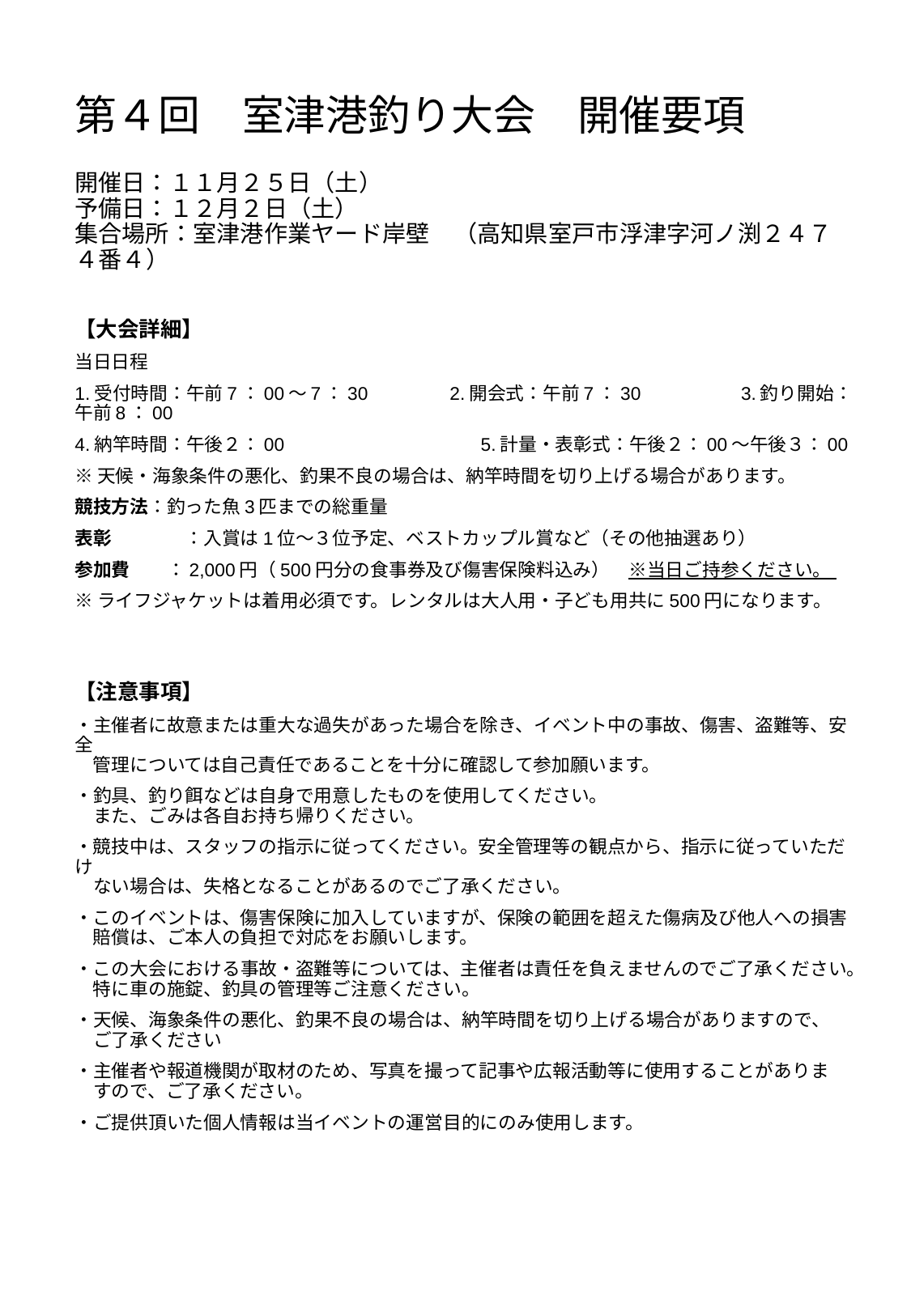

# 第４回　室津港釣り大会　開催要項
開催日：１１月２５日（土）
予備日：１２月２日（土）
集合場所：室津港作業ヤード岸壁　（高知県室戸市浮津字河ノ渕２４７４番４）
【大会詳細】
当日日程
1.受付時間：午前7：00～7：30　　　　2.開会式：午前7：30　　　　　3.釣り開始：午前8：00
4.納竿時間：午後２：00　　　　　　　　　 　5.計量・表彰式：午後２：00～午後３：00
※天候・海象条件の悪化、釣果不良の場合は、納竿時間を切り上げる場合があります。
競技方法：釣った魚3匹までの総重量
表彰　　　　：入賞は1位～３位予定、ベストカップル賞など（その他抽選あり）
参加費　　：2,000円（500円分の食事券及び傷害保険料込み）　※当日ご持参ください。
※ライフジャケットは着用必須です。レンタルは大人用・子ども用共に500円になります。

【注意事項】
・主催者に故意または重大な過失があった場合を除き、イベント中の事故、傷害、盗難等、安全
　管理については自己責任であることを十分に確認して参加願います。
・釣具、釣り餌などは自身で用意したものを使用してください。
　また、ごみは各自お持ち帰りください。
・競技中は、スタッフの指示に従ってください。安全管理等の観点から、指示に従っていただけ
　ない場合は、失格となることがあるのでご了承ください。
・このイベントは、傷害保険に加入していますが、保険の範囲を超えた傷病及び他人への損害
　賠償は、ご本人の負担で対応をお願いします。
・この大会における事故・盗難等については、主催者は責任を負えませんのでご了承ください。
　特に車の施錠、釣具の管理等ご注意ください。
・天候、海象条件の悪化、釣果不良の場合は、納竿時間を切り上げる場合がありますので、
　ご了承ください
・主催者や報道機関が取材のため、写真を撮って記事や広報活動等に使用することがありま
　すので、ご了承ください。
・ご提供頂いた個人情報は当イベントの運営目的にのみ使用します。